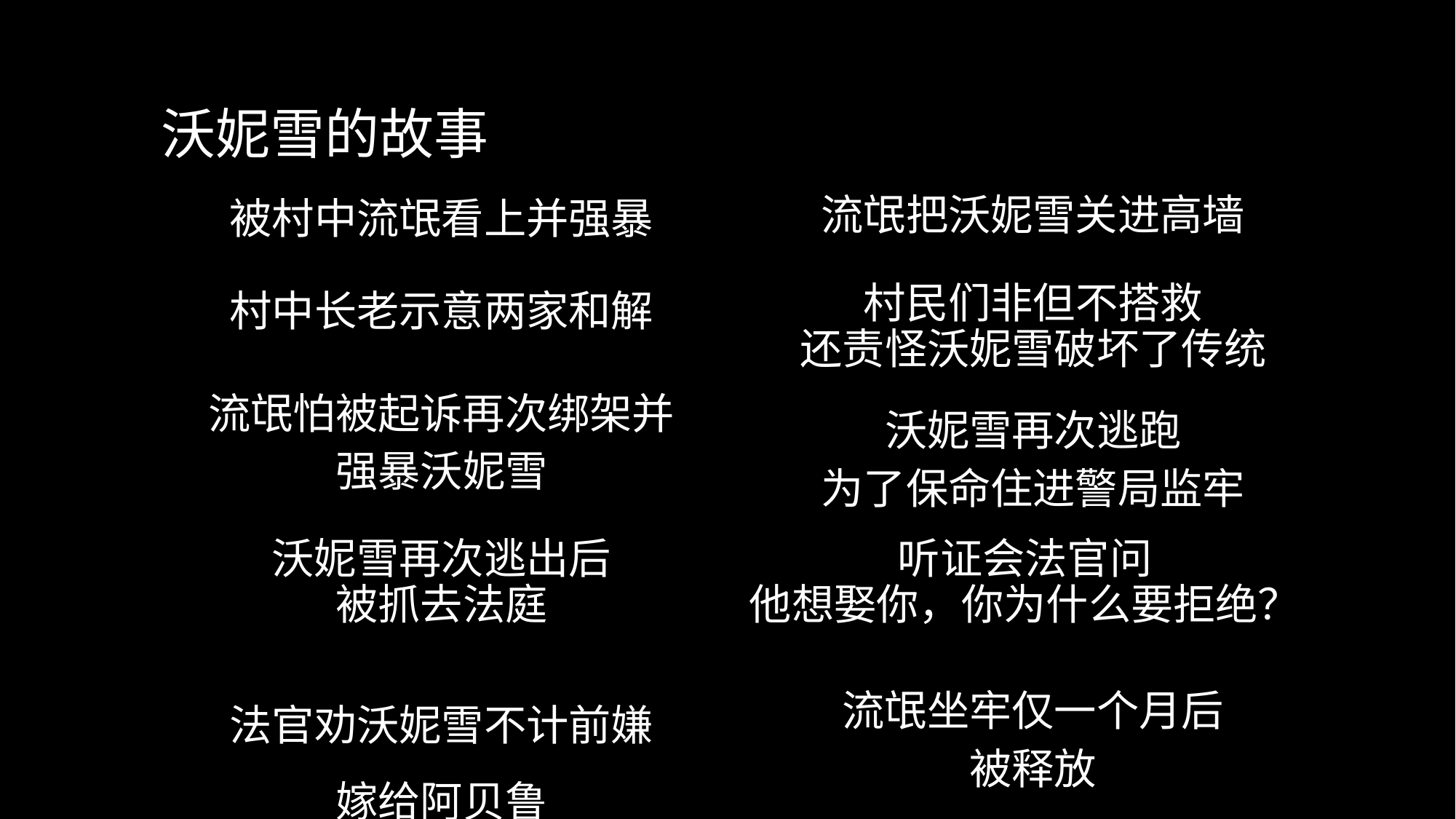

沃妮雪的故事
流氓把沃妮雪关进高墙
# 被村中流氓看上并强暴
村中长老示意两家和解
村民们非但不搭救
还责怪沃妮雪破坏了传统
流氓怕被起诉再次绑架并强暴沃妮雪
沃妮雪再次逃跑
为了保命住进警局监牢
沃妮雪再次逃出后
被抓去法庭
听证会法官问
他想娶你，你为什么要拒绝？
流氓坐牢仅一个月后
被释放
法官劝沃妮雪不计前嫌
嫁给阿贝鲁